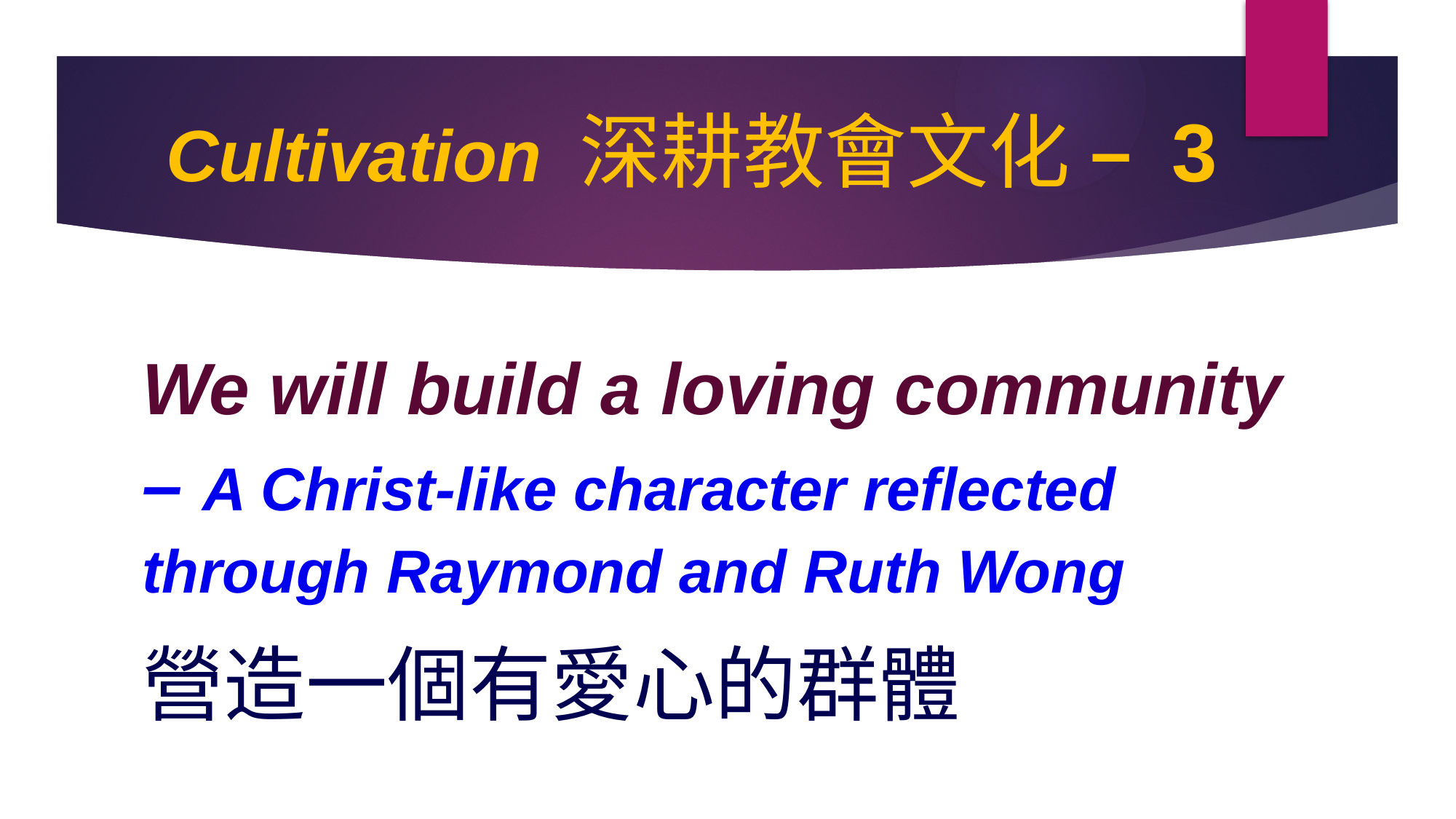

# Cultivation 深耕教會文化 – 3
We will build a loving community – A Christ-like character reflected through Raymond and Ruth Wong
營造一個有愛心的群體